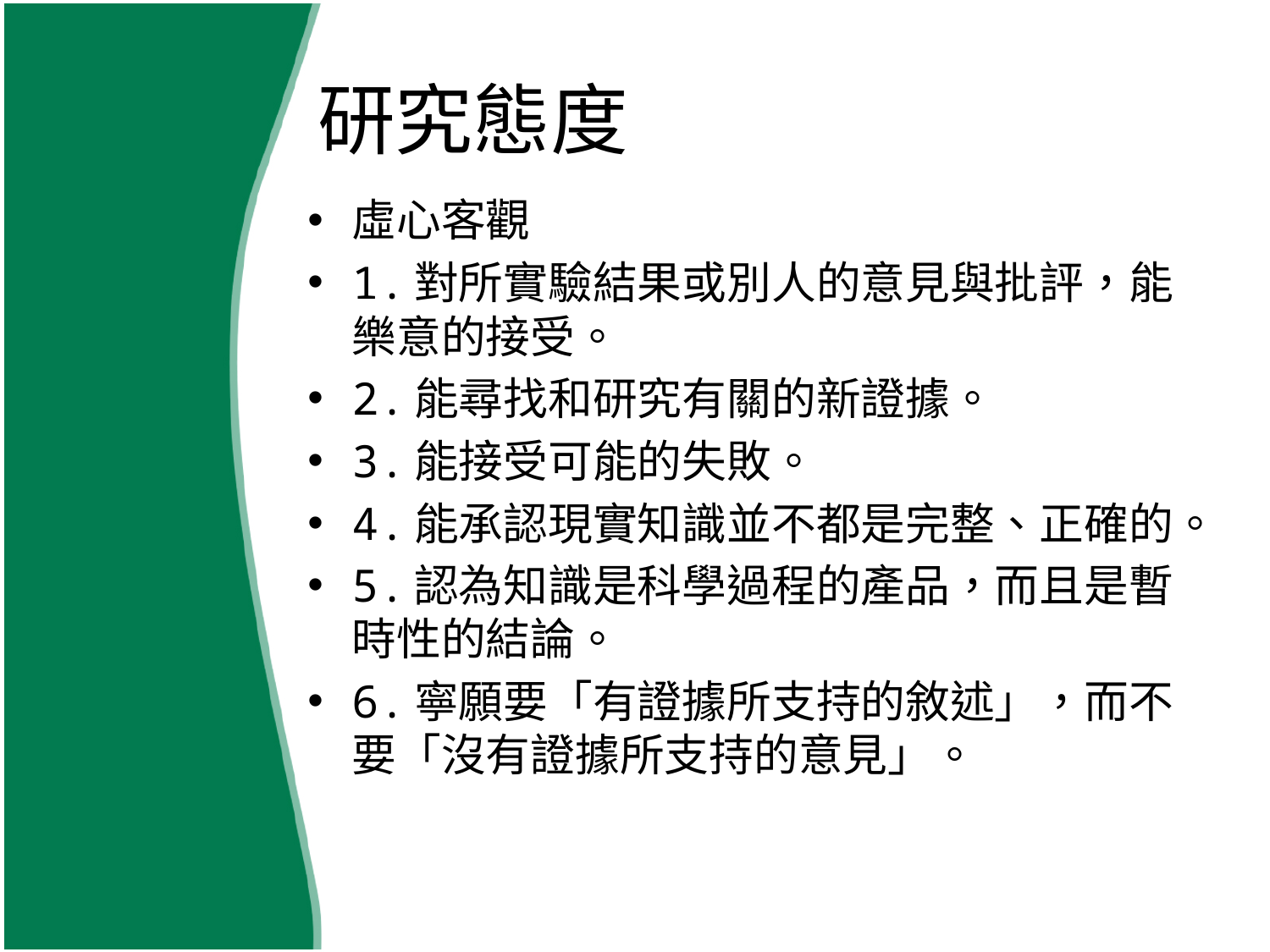

# 研究態度
虛心客觀
1.對所實驗結果或別人的意見與批評，能樂意的接受。
2.能尋找和研究有關的新證據。
3.能接受可能的失敗。
4.能承認現實知識並不都是完整、正確的。
5.認為知識是科學過程的產品，而且是暫時性的結論。
6.寧願要「有證據所支持的敘述」，而不要「沒有證據所支持的意見」。